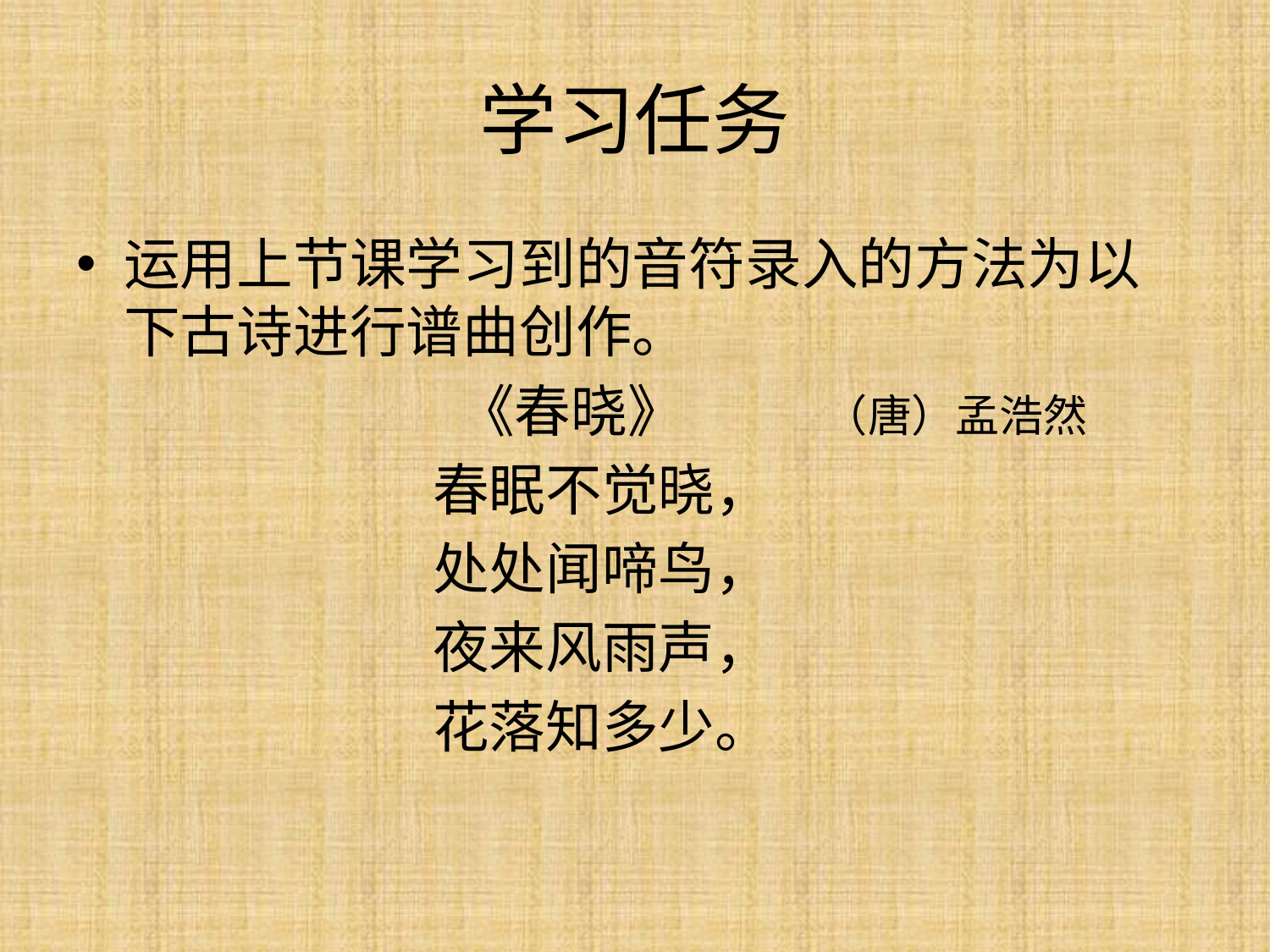

# 学习任务
运用上节课学习到的音符录入的方法为以下古诗进行谱曲创作。
                             《春晓》           （唐）孟浩然
                           春眠不觉晓，
                           处处闻啼鸟，
                           夜来风雨声，
                           花落知多少。